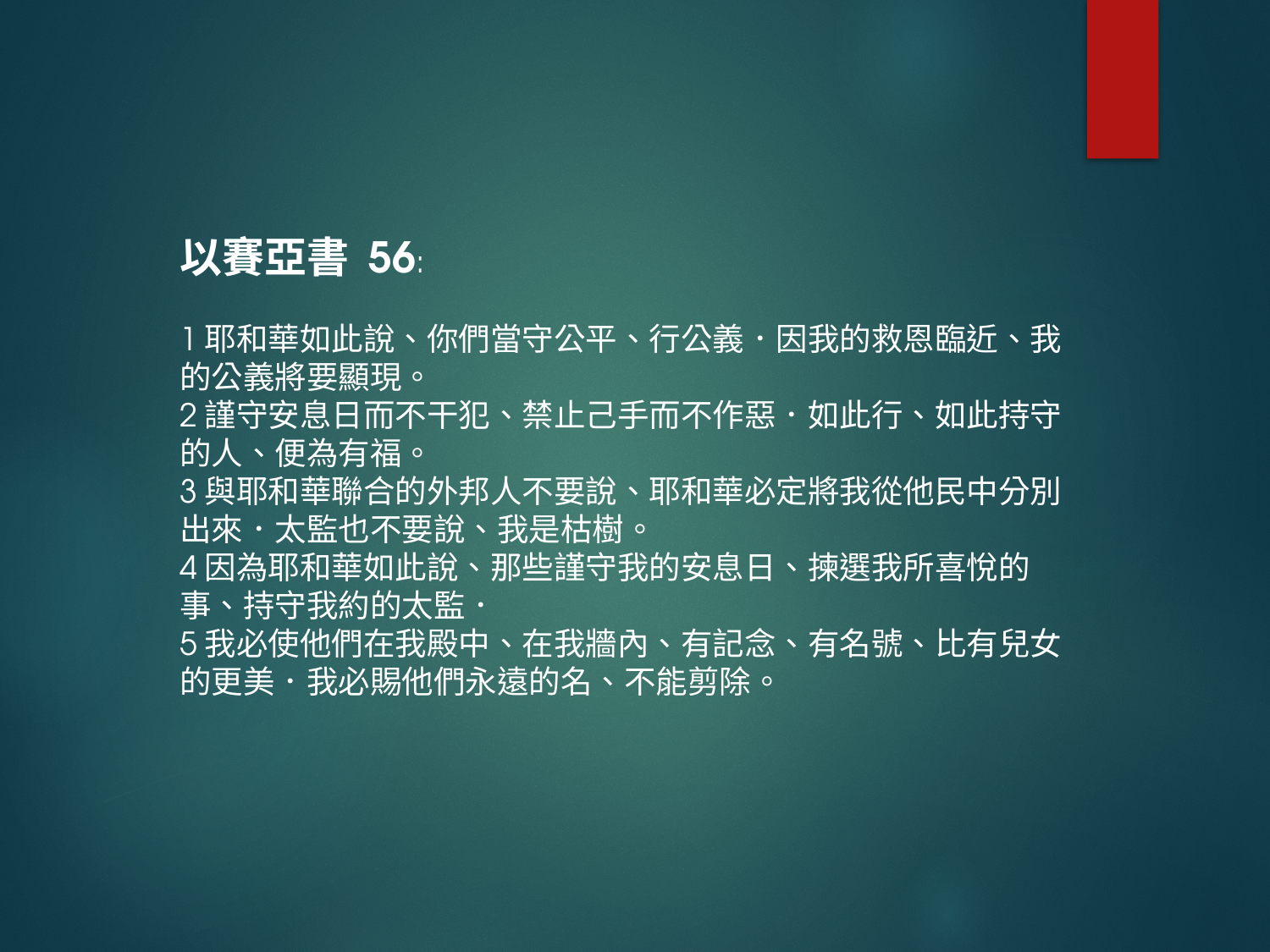

以賽亞書 56:

1耶和華如此說、你們當守公平、行公義．因我的救恩臨近、我的公義將要顯現。
2謹守安息日而不干犯、禁止己手而不作惡．如此行、如此持守的人、便為有福。
3與耶和華聯合的外邦人不要說、耶和華必定將我從他民中分別出來．太監也不要說、我是枯樹。
4因為耶和華如此說、那些謹守我的安息日、揀選我所喜悅的事、持守我約的太監．
5我必使他們在我殿中、在我牆內、有記念、有名號、比有兒女的更美．我必賜他們永遠的名、不能剪除。